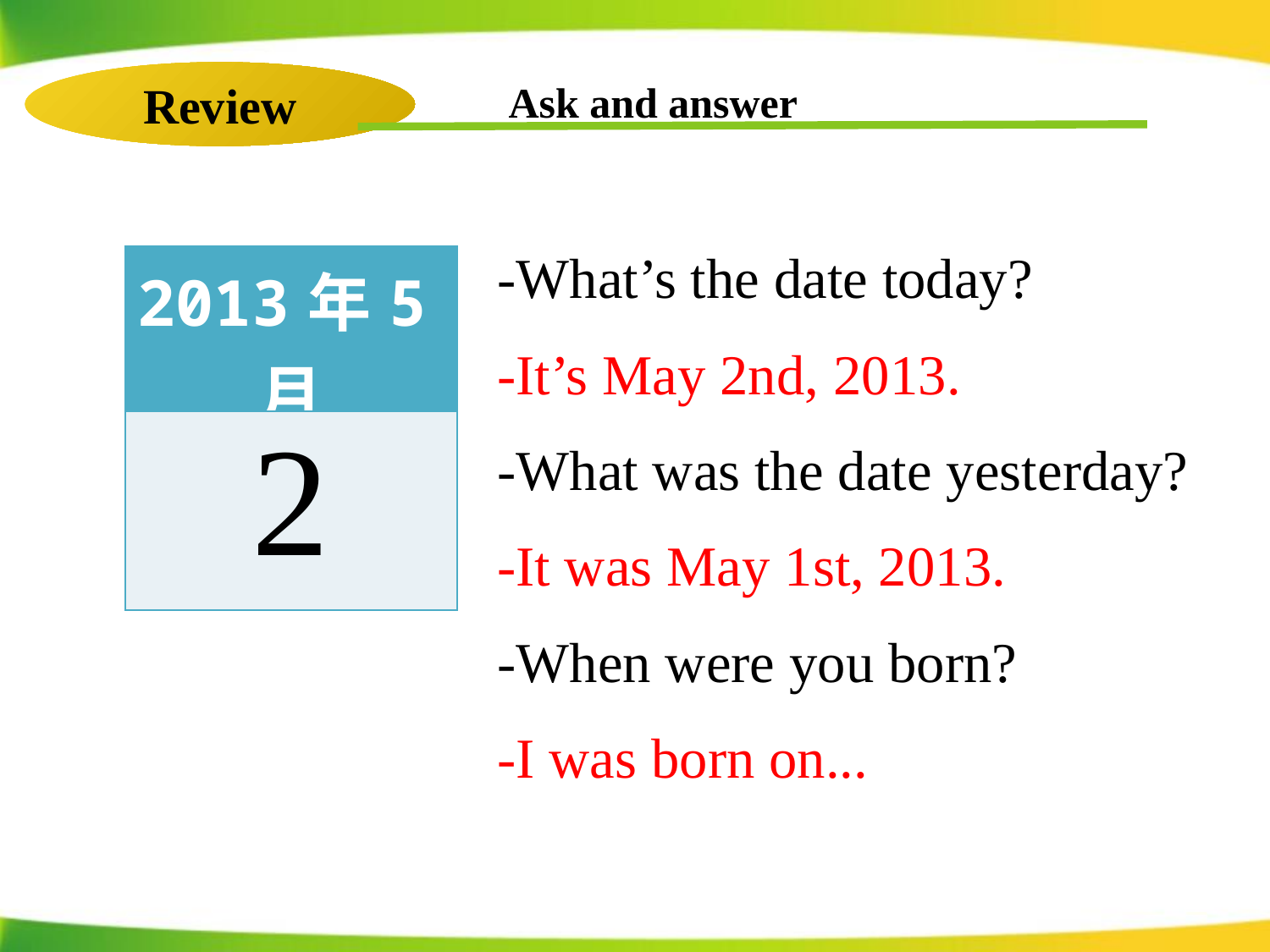

Ask and answer
Review
-What’s the date today?
-It’s May 2nd, 2013.
-What was the date yesterday?
-It was May 1st, 2013.
-When were you born?
-I was born on...
| 2013年5月 |
| --- |
| 2 |